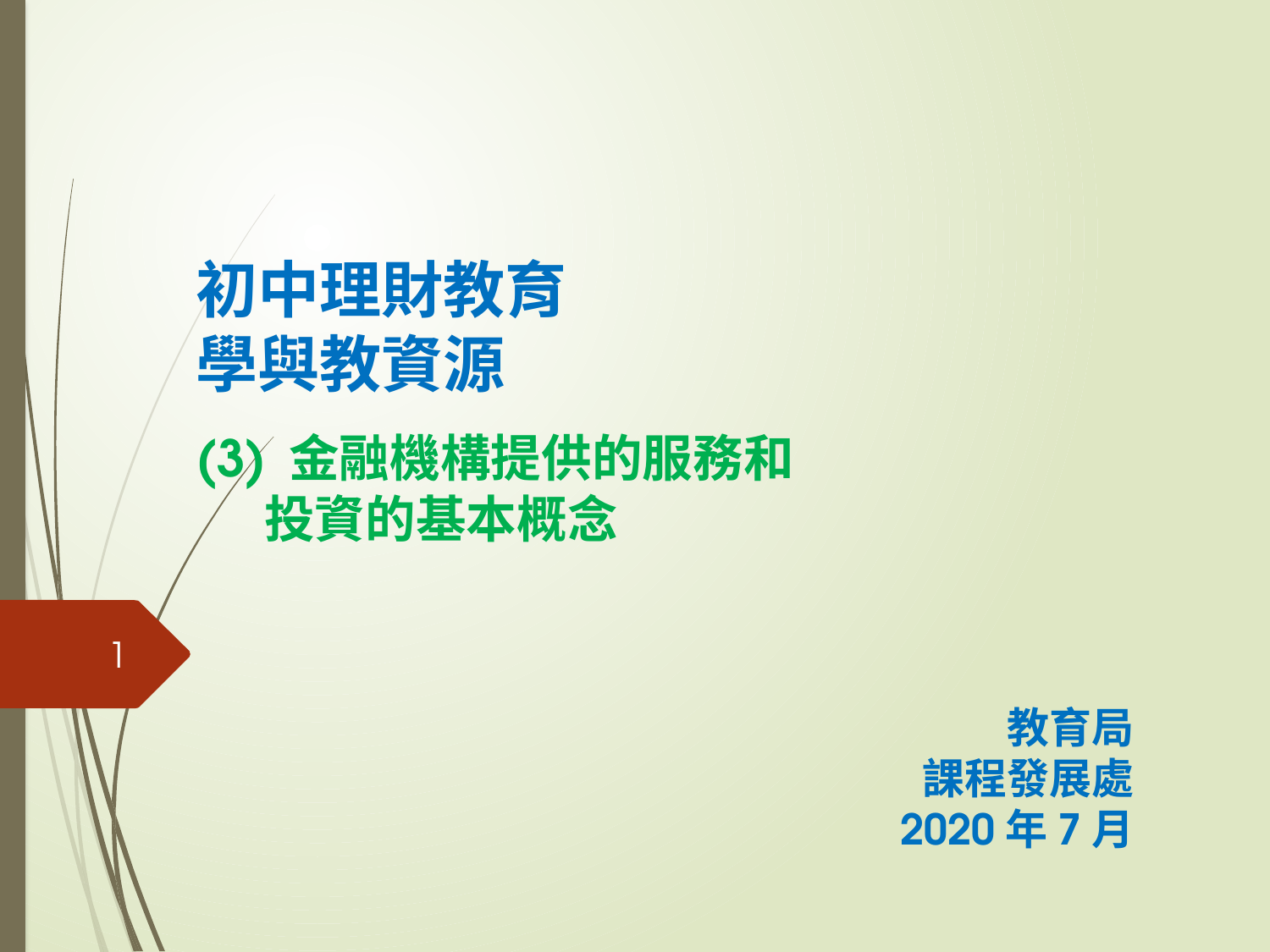

# 初中理財教育 學與教資源 (3) 金融機構提供的服務和 投資的基本概念
1
教育局
課程發展處
2020年7月